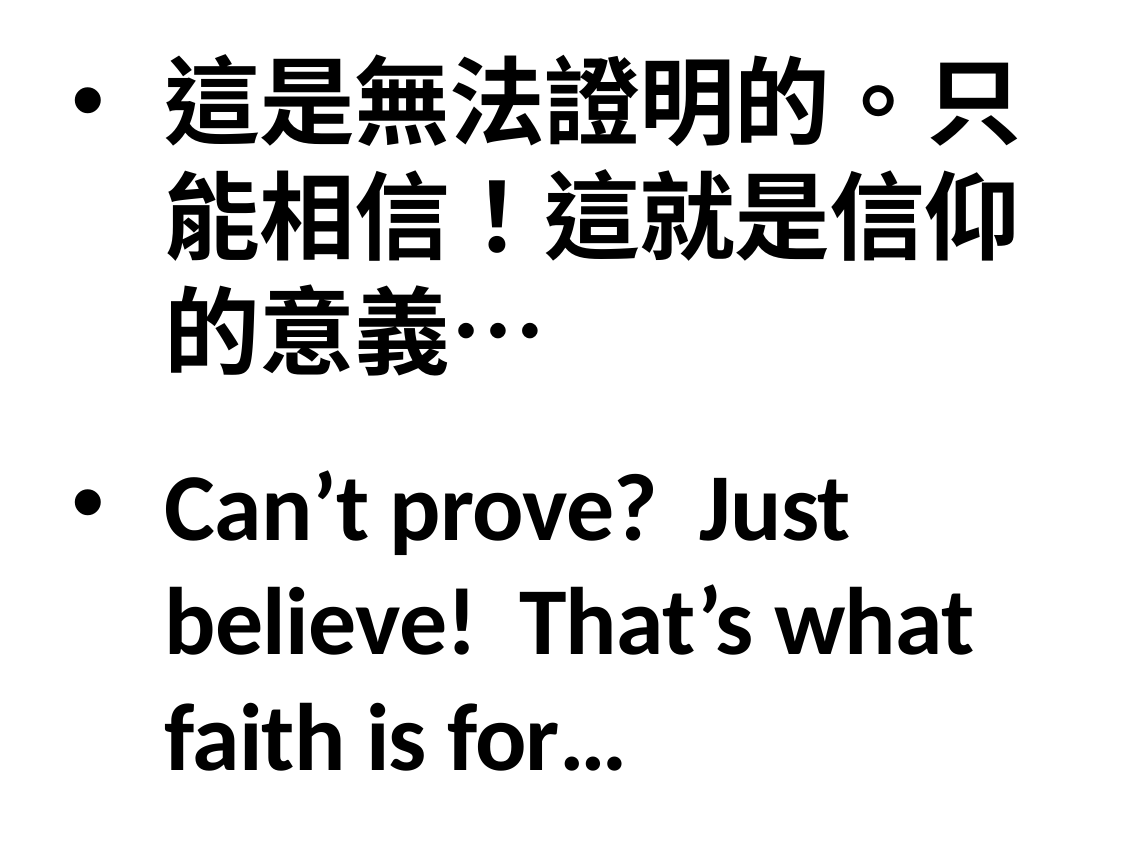

這是無法證明的。只能相信！這就是信仰的意義…

Can’t prove?  Just believe!  That’s what faith is for…